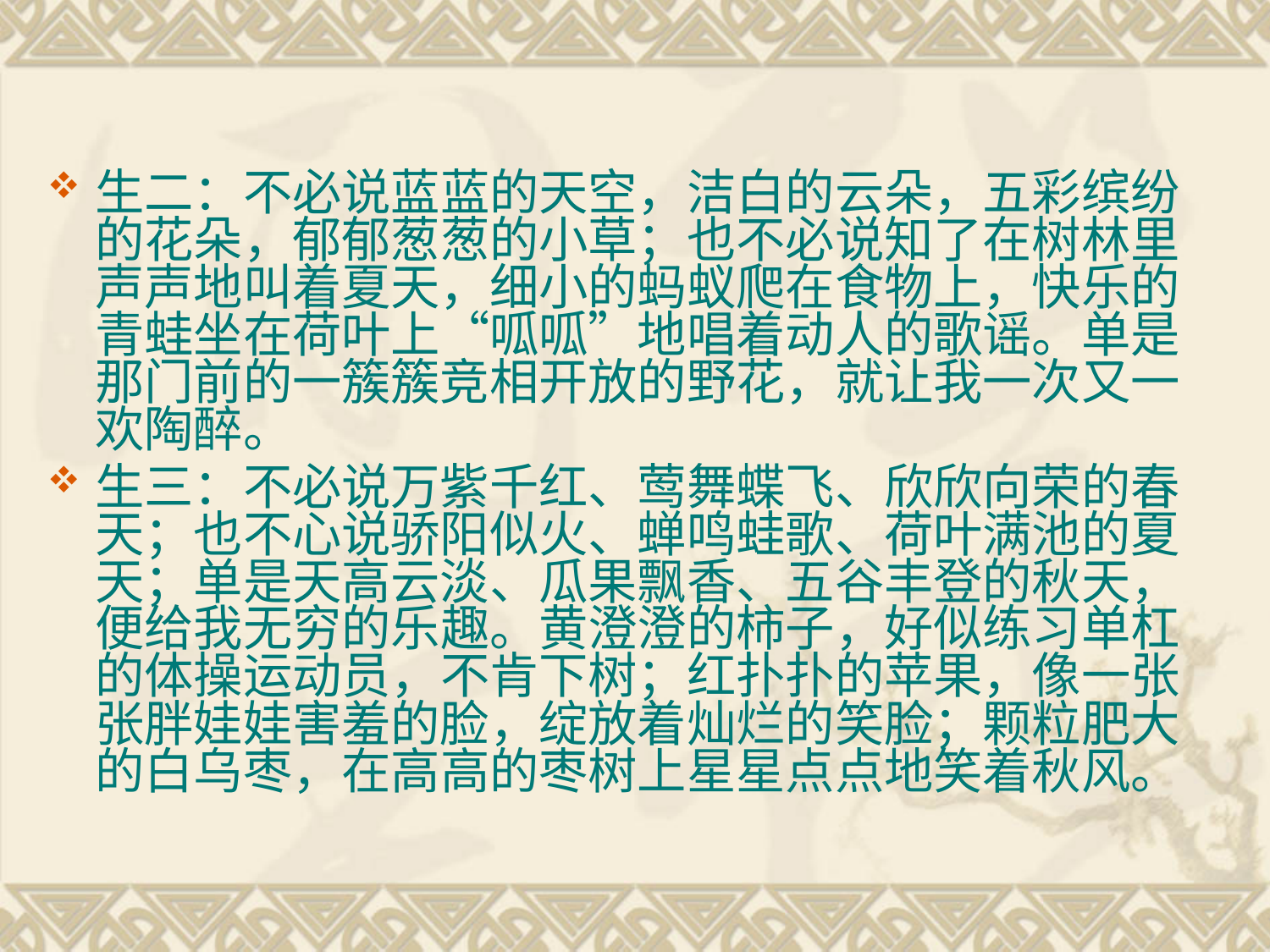

生二：不必说蓝蓝的天空，洁白的云朵，五彩缤纷的花朵，郁郁葱葱的小草；也不必说知了在树林里声声地叫着夏天，细小的蚂蚁爬在食物上，快乐的青蛙坐在荷叶上“呱呱”地唱着动人的歌谣。单是那门前的一簇簇竞相开放的野花，就让我一次又一欢陶醉。
生三：不必说万紫千红、莺舞蝶飞、欣欣向荣的春天；也不心说骄阳似火、蝉鸣蛙歌、荷叶满池的夏天；单是天高云淡、瓜果飘香、五谷丰登的秋天，便给我无穷的乐趣。黄澄澄的柿子，好似练习单杠的体操运动员，不肯下树；红扑扑的苹果，像一张张胖娃娃害羞的脸，绽放着灿烂的笑脸；颗粒肥大的白乌枣，在高高的枣树上星星点点地笑着秋风。